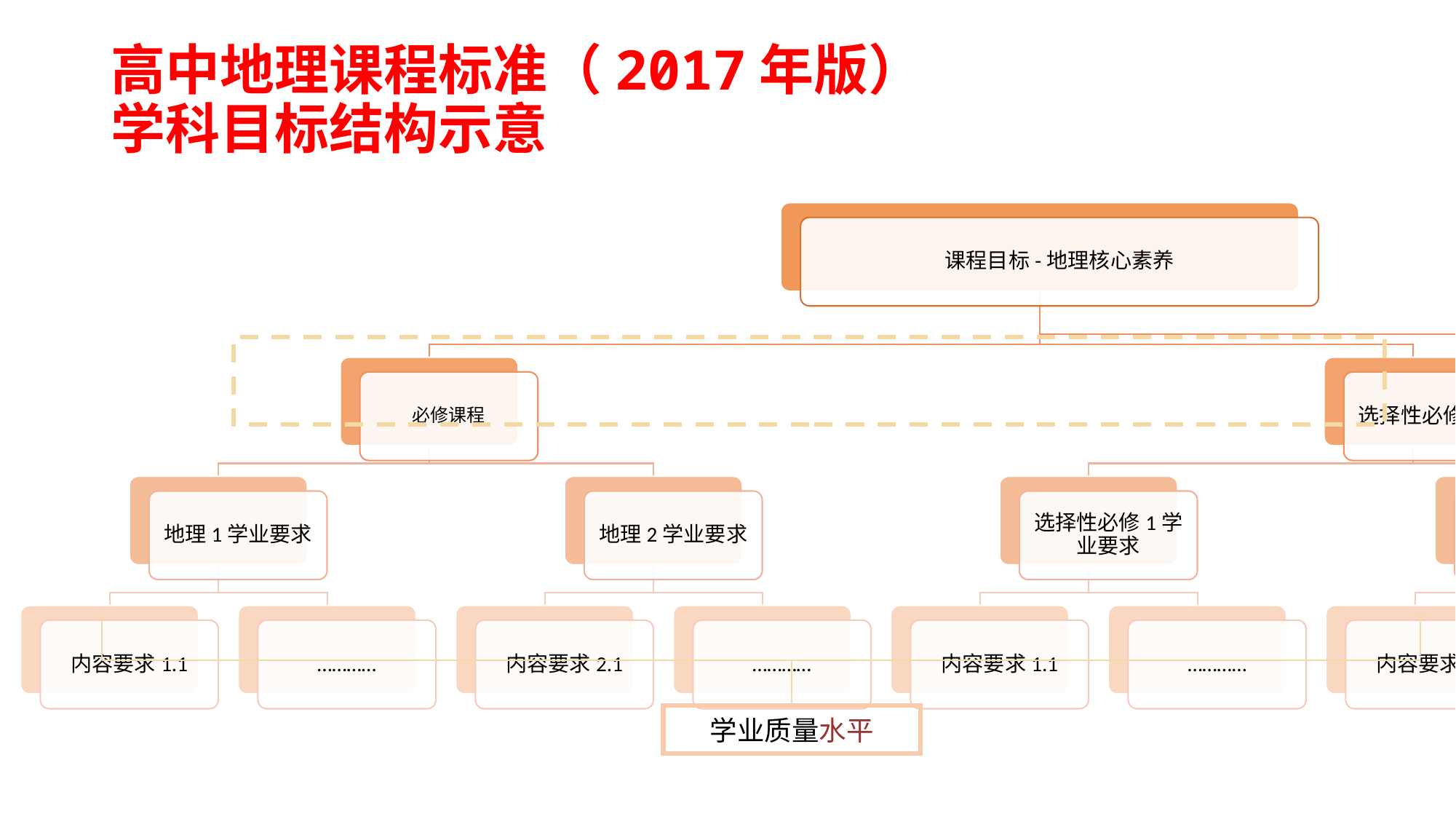

# 高中地理课程标准（2017年版） 学科目标结构示意
课程目标-地理核心素养
必修课程
地理1学业要求
内容要求1.1
…………
地理2学业要求
内容要求2.1
…………
选择性必修课程
选择性必修1学业要求
内容要求1.1
…………
选择性必修2学业要求
内容要求2.1
…………
选择性必修3学业要求
内容要求3.1
选修课程

学业质量水平